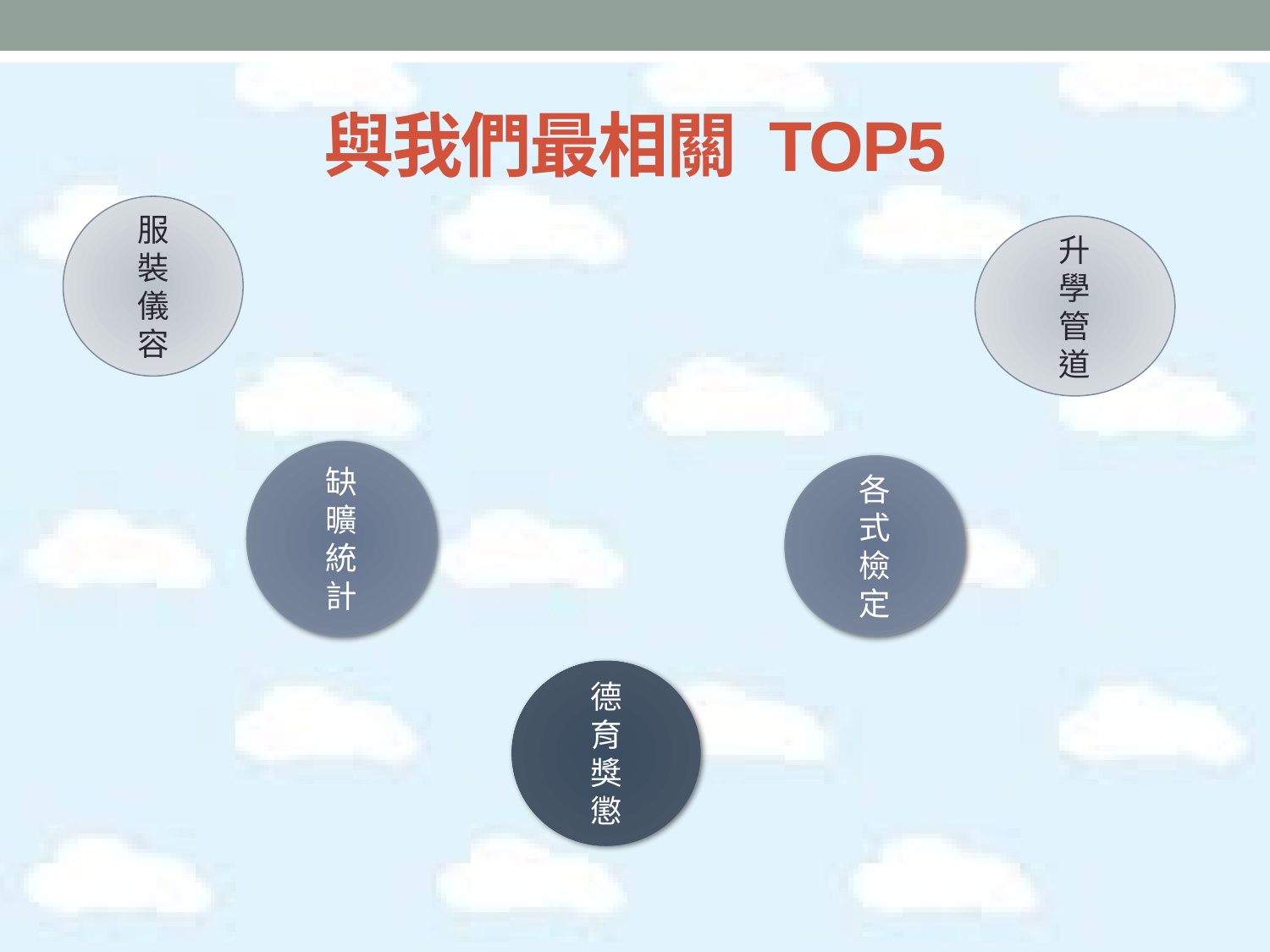

# 與我們最相關 TOP5
服
裝
儀
容
升
學
管
道

缺
曠
統
計
各
式
檢
定
德
育
獎
懲